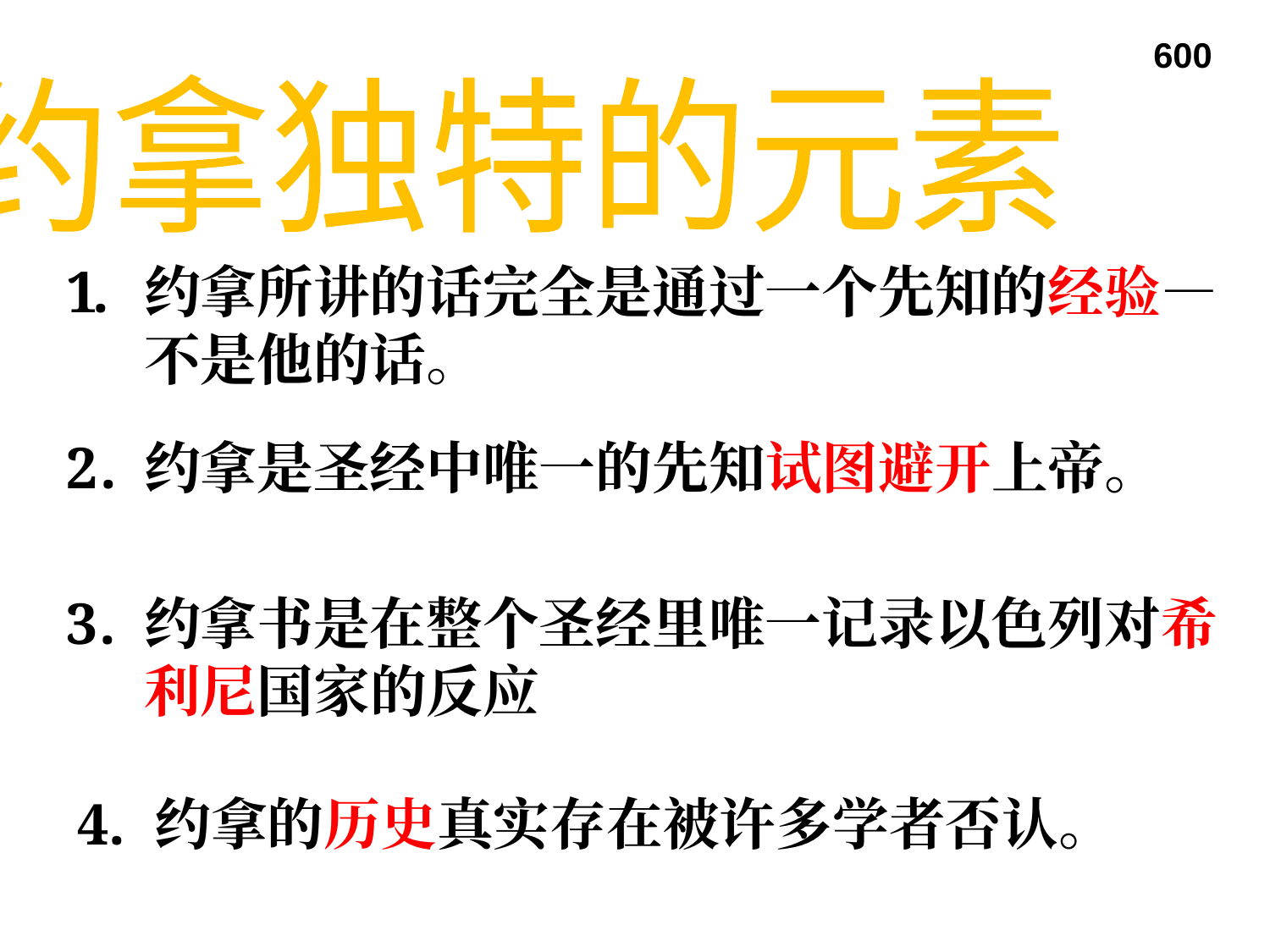

Unique Elements in 约拿书
600
约拿独特的元素
约拿所讲的话完全是通过一个先知的经验—不是他的话。
约拿是圣经中唯一的先知试图避开上帝。
约拿书是在整个圣经里唯一记录以色列对希利尼国家的反应

4.	约拿的历史真实存在被许多学者否认。